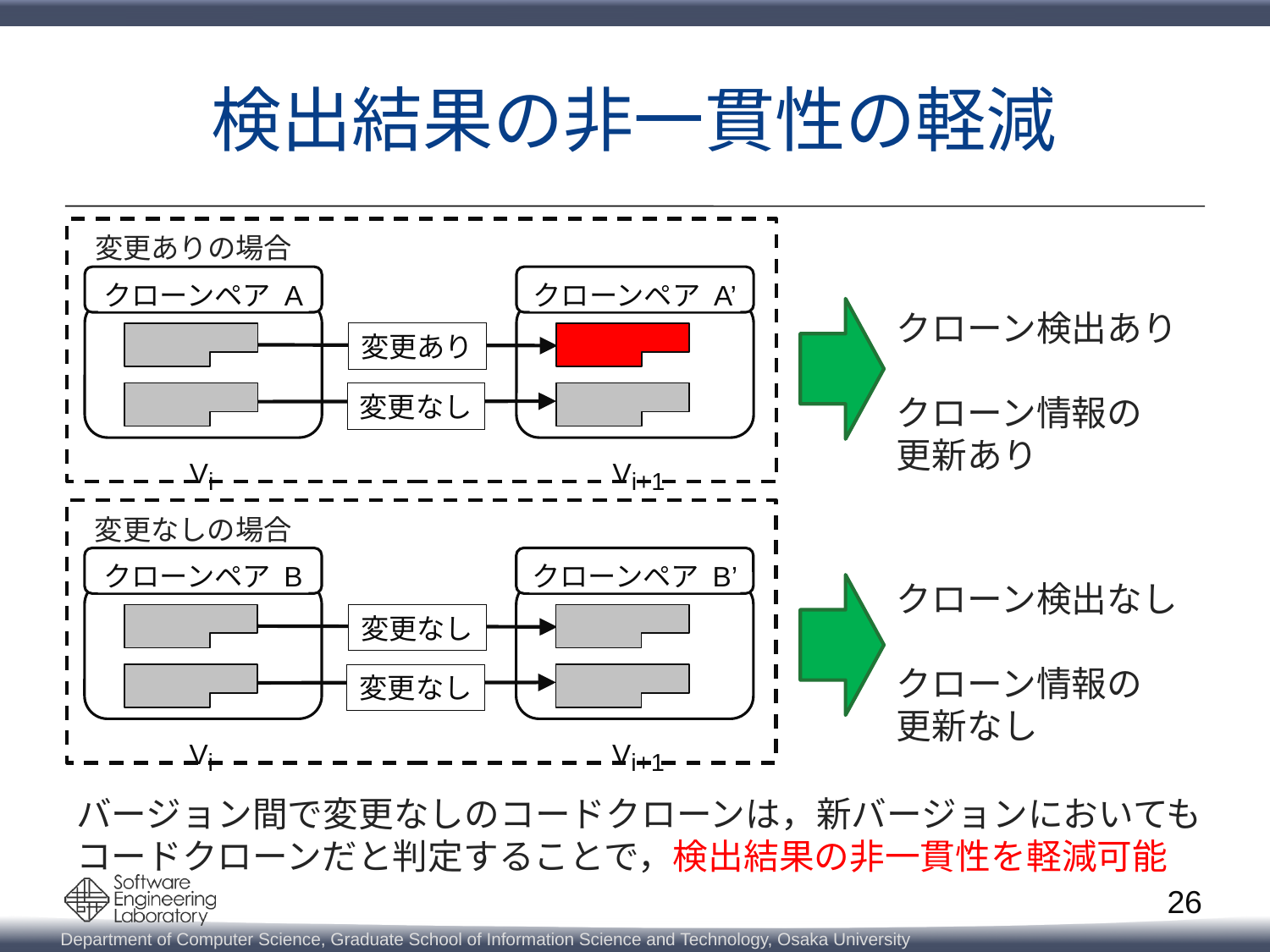

# 検出結果の非一貫性の軽減

変更ありの場合

クローンペア A

変更あり
変更なし

クローンペア A’

Vi
Vi+1

クローン検出あり
クローン情報の
更新あり

変更なしの場合

クローンペア B

変更なし
変更なし

クローンペア B’

Vi
Vi+1
クローン検出なし
クローン情報の
更新なし

バージョン間で変更なしのコードクローンは，新バージョンにおいてもコードクローンだと判定することで，検出結果の非一貫性を軽減可能
26